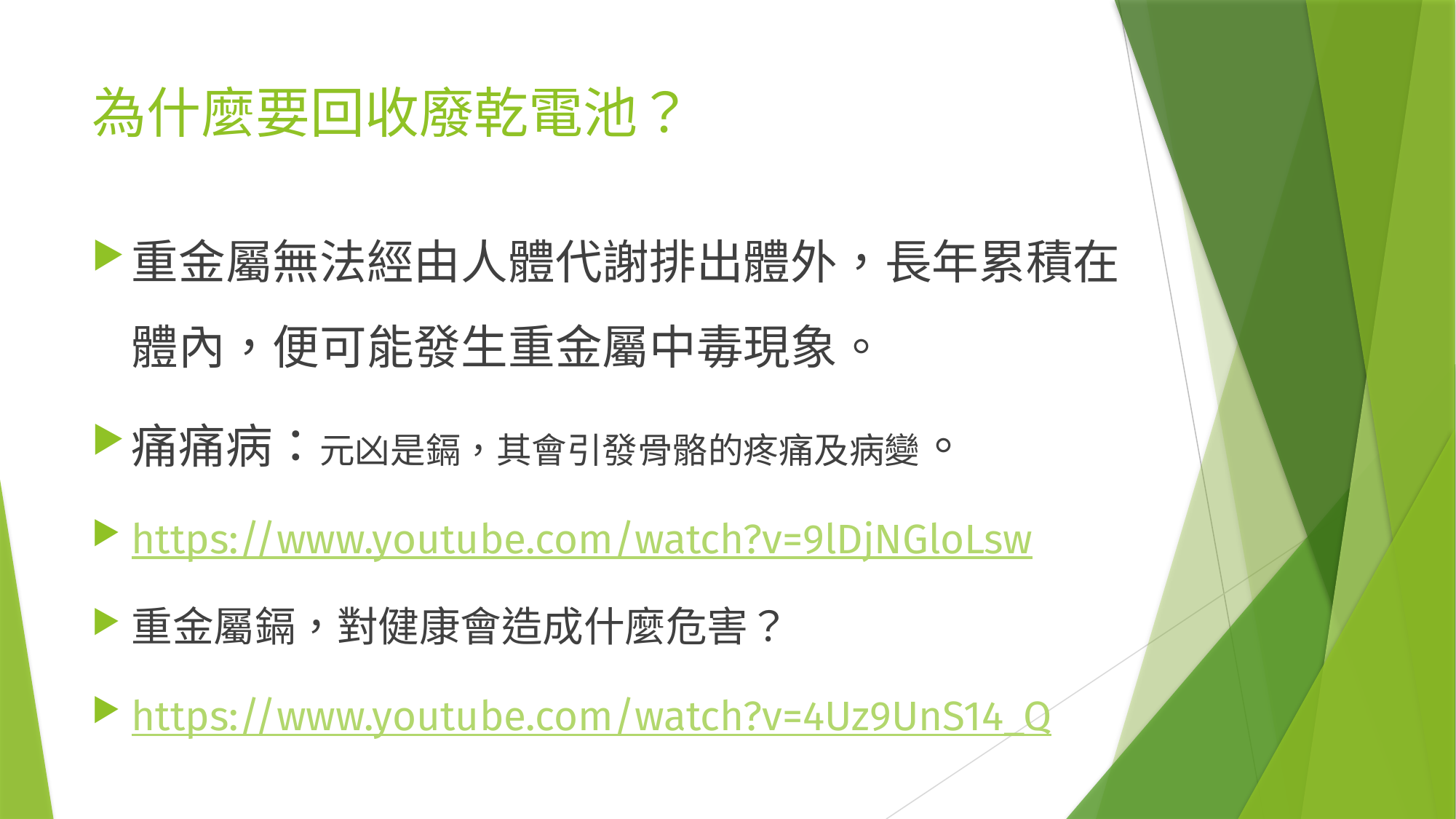

# 為什麼要回收廢乾電池？
重金屬無法經由人體代謝排出體外，長年累積在體內，便可能發生重金屬中毒現象。
痛痛病：元凶是鎘，其會引發骨骼的疼痛及病變。
https://www.youtube.com/watch?v=9lDjNGloLsw
重金屬鎘，對健康會造成什麼危害？
https://www.youtube.com/watch?v=4Uz9UnS14_Q